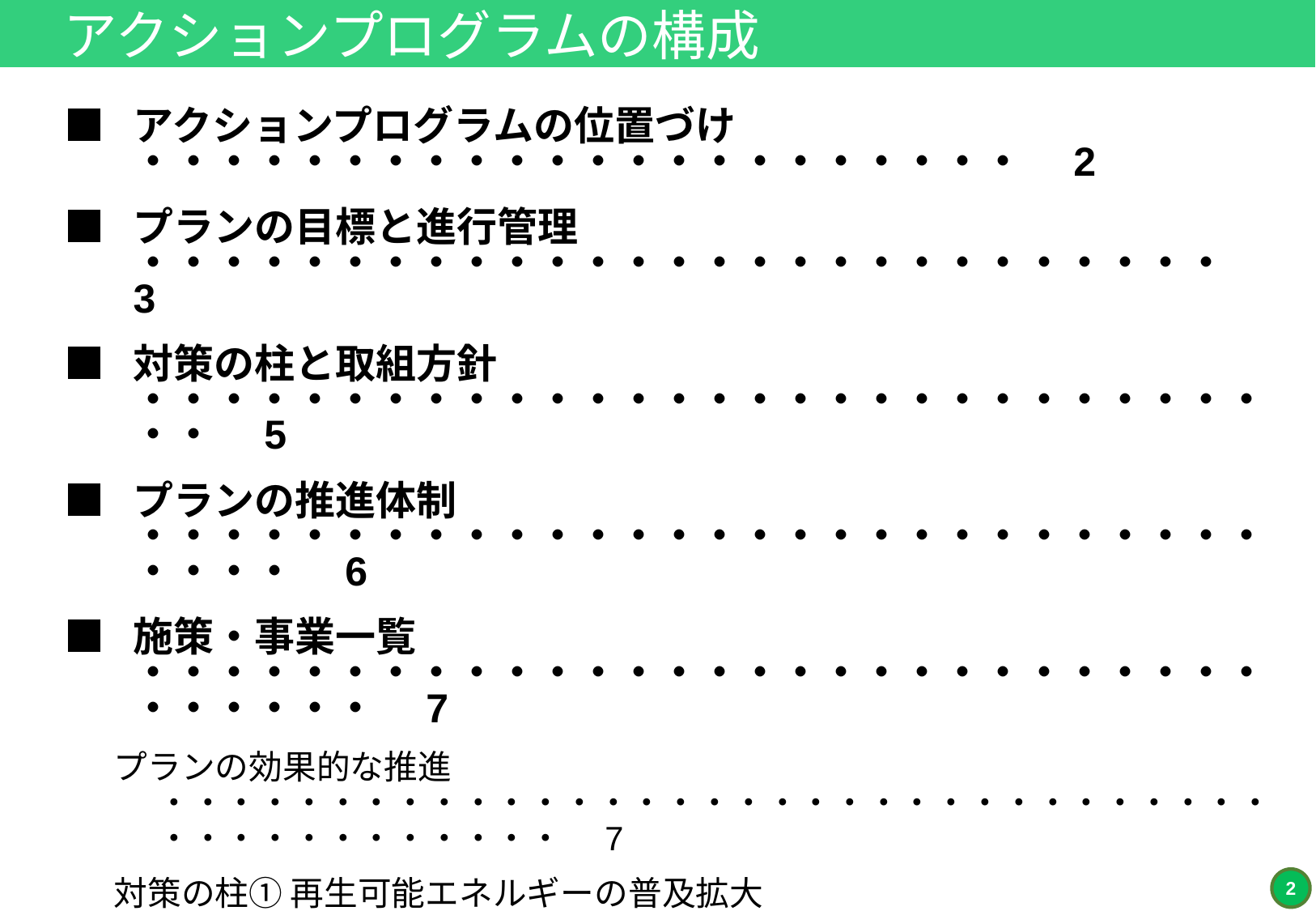

アクションプログラムの構成
■	アクションプログラムの位置づけ	・・・・・・・・・・・・・・・・・・・・・・　2
■	プランの目標と進行管理	・・・・・・・・・・・・・・・・・・・・・・・・・・・　3
■	対策の柱と取組方針	・・・・・・・・・・・・・・・・・・・・・・・・・・・・・・　5
■	プランの推進体制	・・・・・・・・・・・・・・・・・・・・・・・・・・・・・・・・　6
■	施策・事業一覧	・・・・・・・・・・・・・・・・・・・・・・・・・・・・・・・・・・　7
プランの効果的な推進	・・・・・・・・・・・・・・・・・・・・・・・・・・・・・・・・・・・・・・・・・・・・・　7
対策の柱① 再生可能エネルギーの普及拡大	・・・・・・・・・・・・・・・・・・・・・・・・・・　 7
対策の柱② エネルギー効率の向上	・・・・・・・・・・・・・・・・・・・・・・・・・・・・・・・・・・　 8
対策の柱③ レジリエンスと電力需給調整力の強化	・・・・・・・・・・・・・・・・・・・・・・　9
対策の柱④ エネルギー関連産業の振興とあらゆる分野の企業の持続的成長	・・　10
■	各施策・事業	・・・・・・・・・・・・・・・・・・・・・・・・・・・・・・・・・　11～
■　取組の進捗状況　　　・・・・・・・・・・・・・・・・・・・・・・・・・・・・・・　76～
2